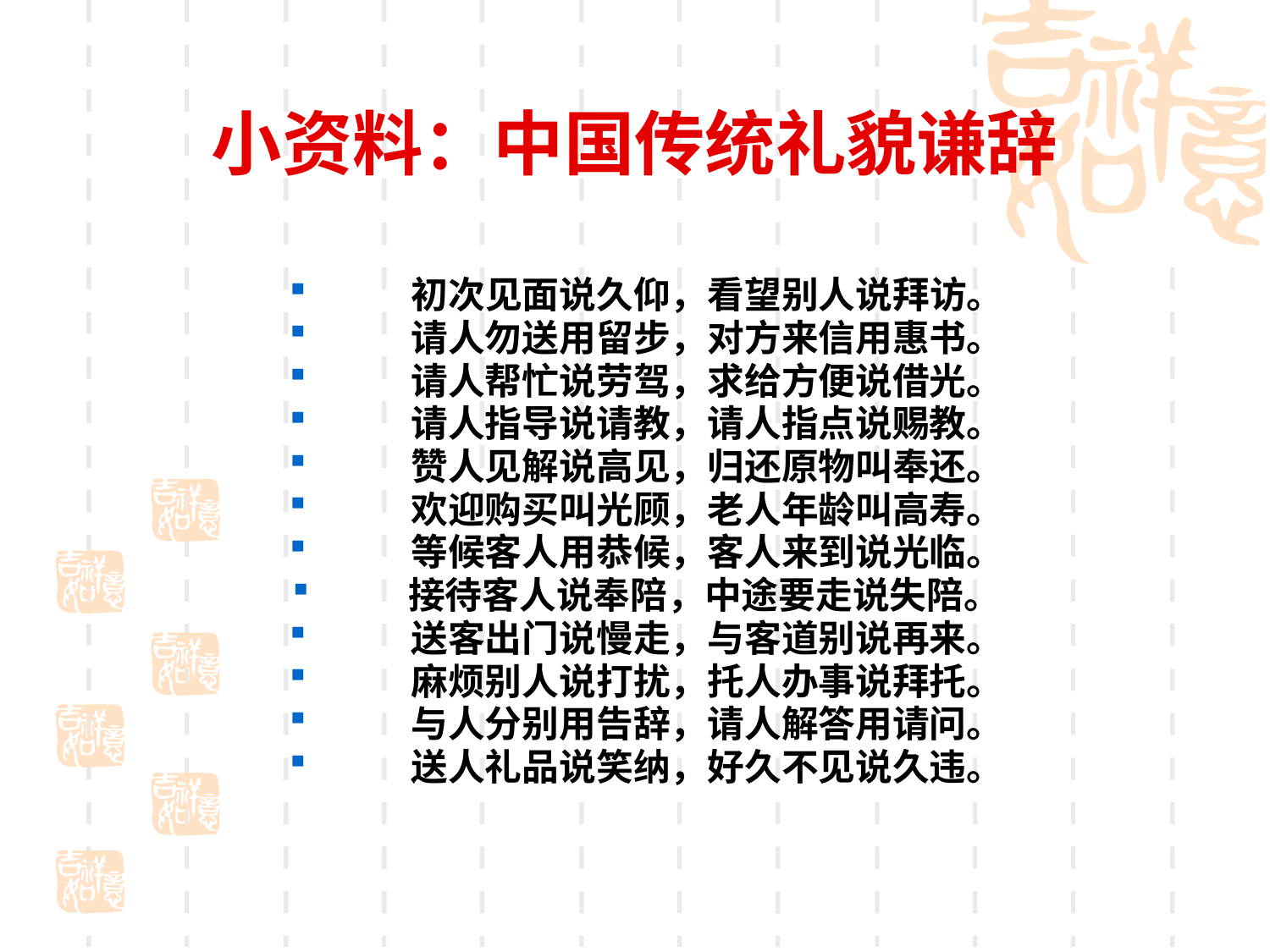

# 小资料：中国传统礼貌谦辞

　　初次见面说久仰，看望别人说拜访。
　　请人勿送用留步，对方来信用惠书。
　　请人帮忙说劳驾，求给方便说借光。
　　请人指导说请教，请人指点说赐教。
　　赞人见解说高见，归还原物叫奉还。
　　欢迎购买叫光顾，老人年龄叫高寿。
　　等候客人用恭候，客人来到说光临。
       接待客人说奉陪，中途要走说失陪。
　　送客出门说慢走，与客道别说再来。
　　麻烦别人说打扰，托人办事说拜托。
　　与人分别用告辞，请人解答用请问。
　　送人礼品说笑纳，好久不见说久违。